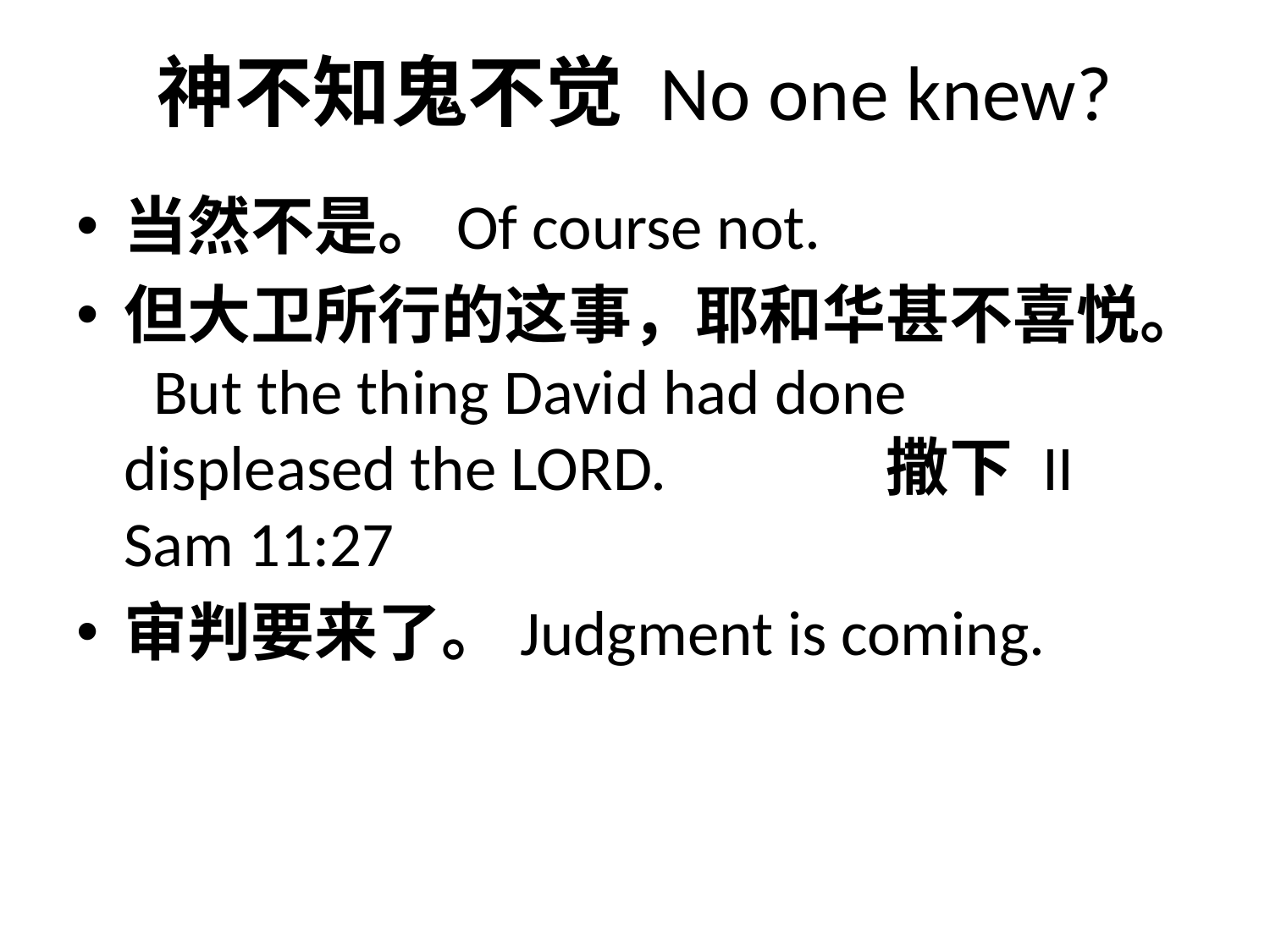

# 神不知鬼不觉 No one knew?
当然不是。Of course not.
但大卫所行的这事，耶和华甚不喜悦。 But the thing David had done displeased the LORD. 		撒下 II Sam 11:27
审判要来了。Judgment is coming.